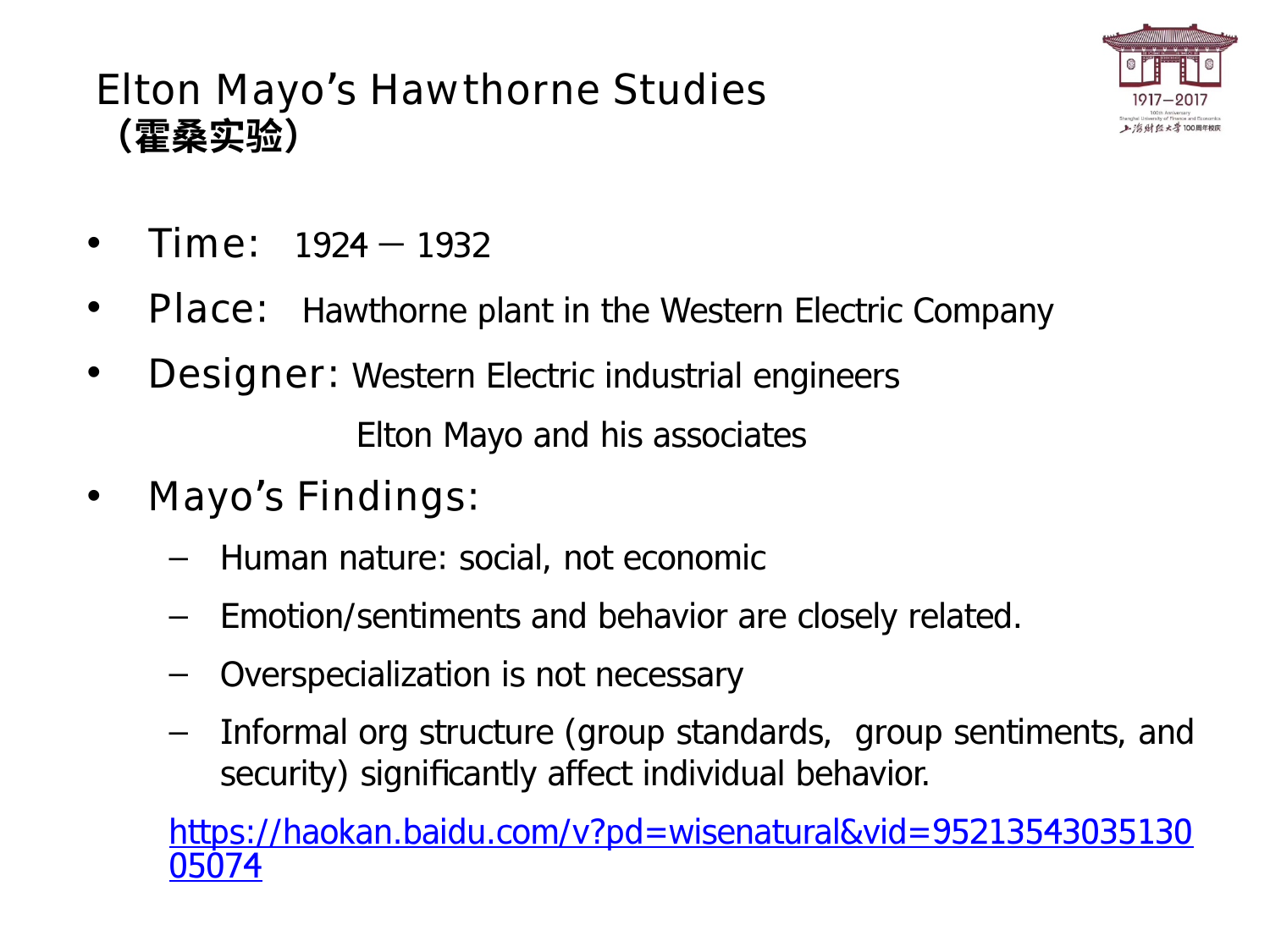

# Elton Mayo’s Hawthorne Studies （霍桑实验）
Time:   1924－1932
Place:   Hawthorne plant in the Western Electric Company
Designer: Western Electric industrial engineers
                         Elton Mayo and his associates
Mayo’s Findings:
Human nature: social, not economic
Emotion/sentiments and behavior are closely related.
Overspecialization is not necessary
Informal org structure (group standards,  group sentiments, and security) significantly affect individual behavior.
https://haokan.baidu.com/v?pd=wisenatural&vid=9521354303513005074